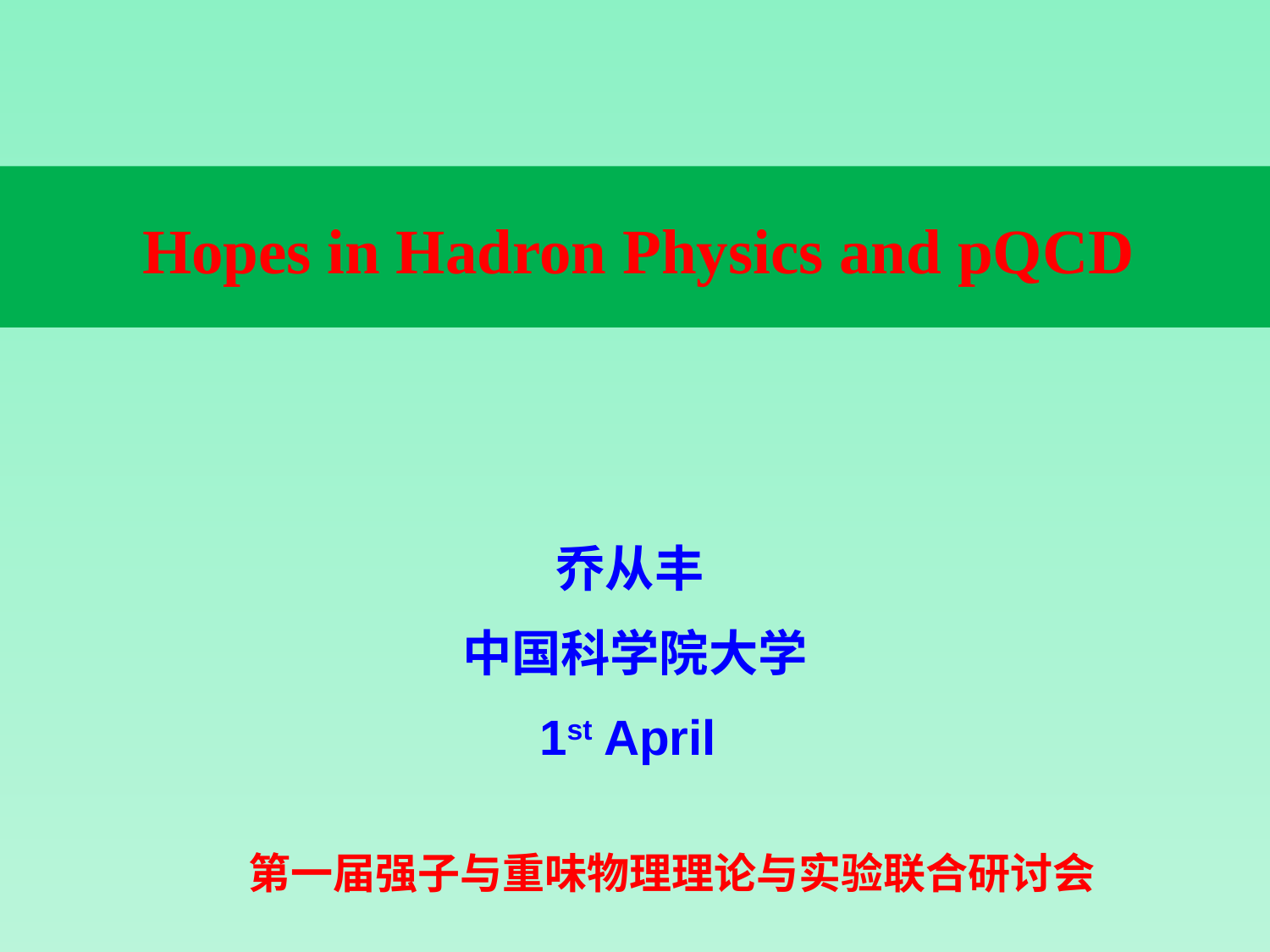

# Hopes in Hadron Physics and pQCD

乔从丰
中国科学院大学
1st April
第一届强子与重味物理理论与实验联合研讨会